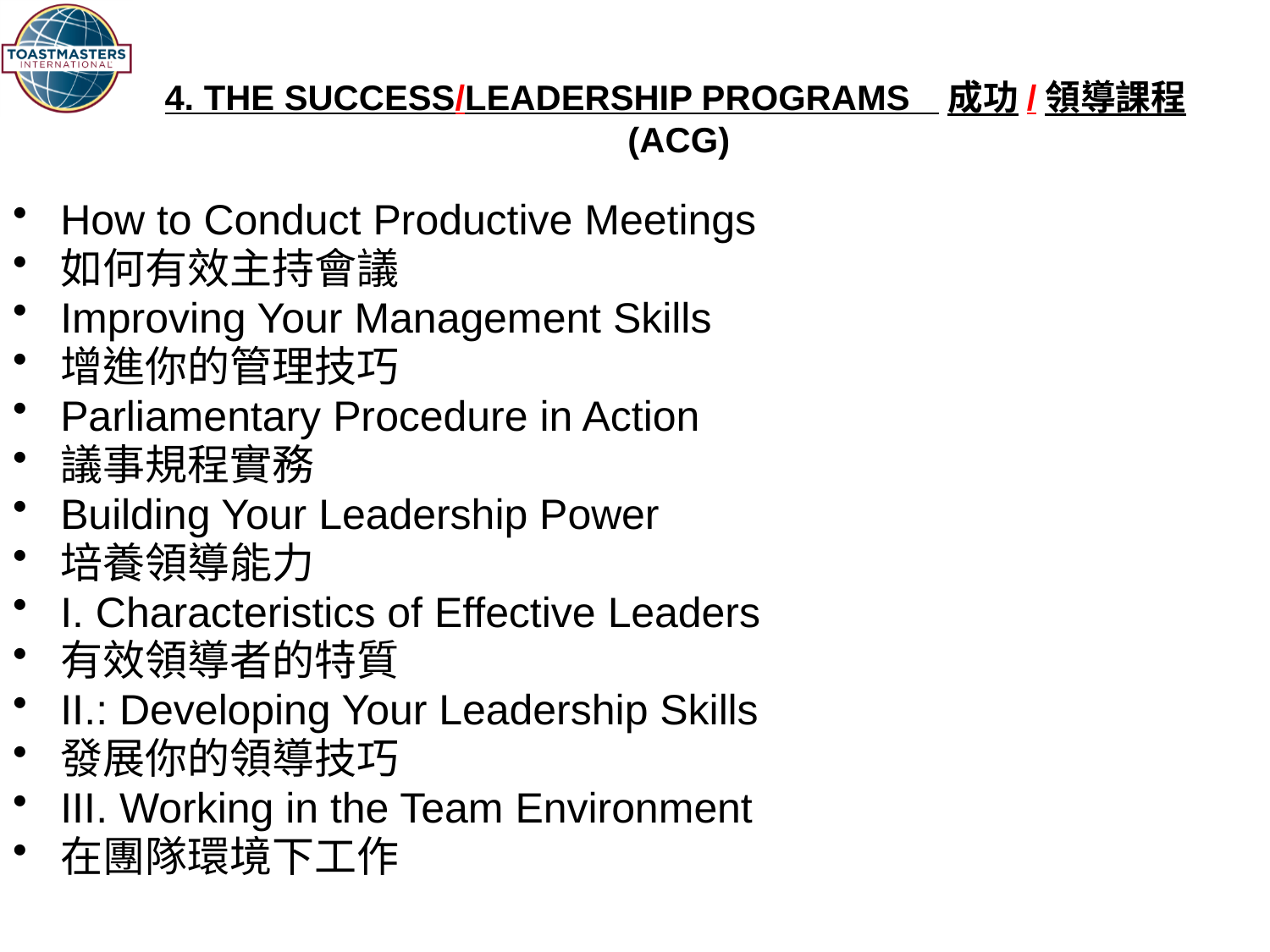

# 4. THE SUCCESS/LEADERSHIP PROGRAMS   成功/領導課程 (ACG)
How to Conduct Productive Meetings
如何有效主持會議
Improving Your Management Skills
增進你的管理技巧
Parliamentary Procedure in Action
議事規程實務
Building Your Leadership Power
培養領導能力
I. Characteristics of Effective Leaders
有效領導者的特質
II.: Developing Your Leadership Skills
發展你的領導技巧
III. Working in the Team Environment
在團隊環境下工作